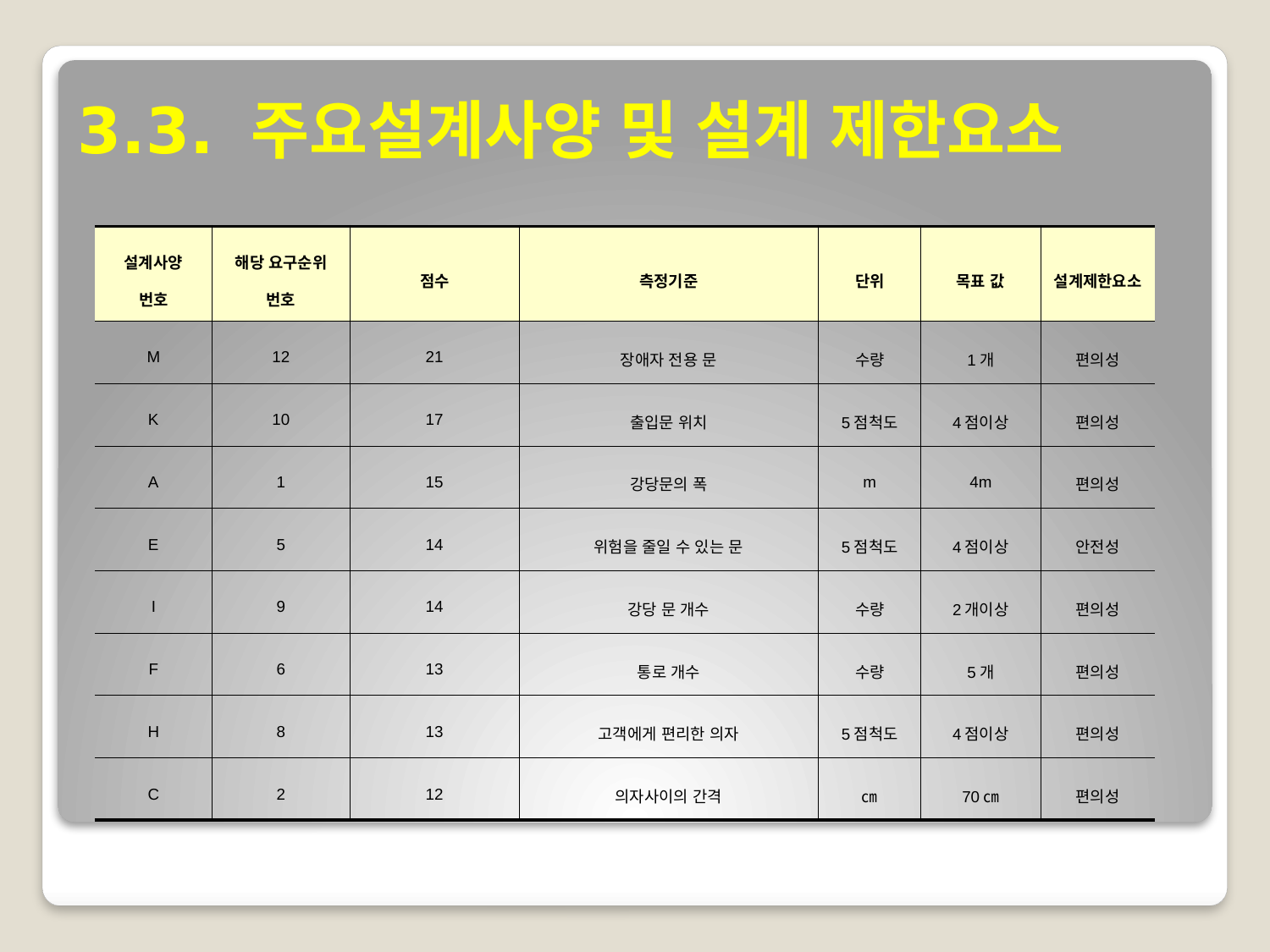

# 3.3. 주요설계사양 및 설계 제한요소
| 설계사양 번호 | 해당 요구순위 번호 | 점수 | 측정기준 | 단위 | 목표 값 | 설계제한요소 |
| --- | --- | --- | --- | --- | --- | --- |
| M | 12 | 21 | 장애자 전용 문 | 수량 | 1개 | 편의성 |
| K | 10 | 17 | 출입문 위치 | 5점척도 | 4점이상 | 편의성 |
| A | 1 | 15 | 강당문의 폭 | m | 4m | 편의성 |
| E | 5 | 14 | 위험을 줄일 수 있는 문 | 5점척도 | 4점이상 | 안전성 |
| I | 9 | 14 | 강당 문 개수 | 수량 | 2개이상 | 편의성 |
| F | 6 | 13 | 통로 개수 | 수량 | 5개 | 편의성 |
| H | 8 | 13 | 고객에게 편리한 의자 | 5점척도 | 4점이상 | 편의성 |
| C | 2 | 12 | 의자사이의 간격 | ㎝ | 70㎝ | 편의성 |